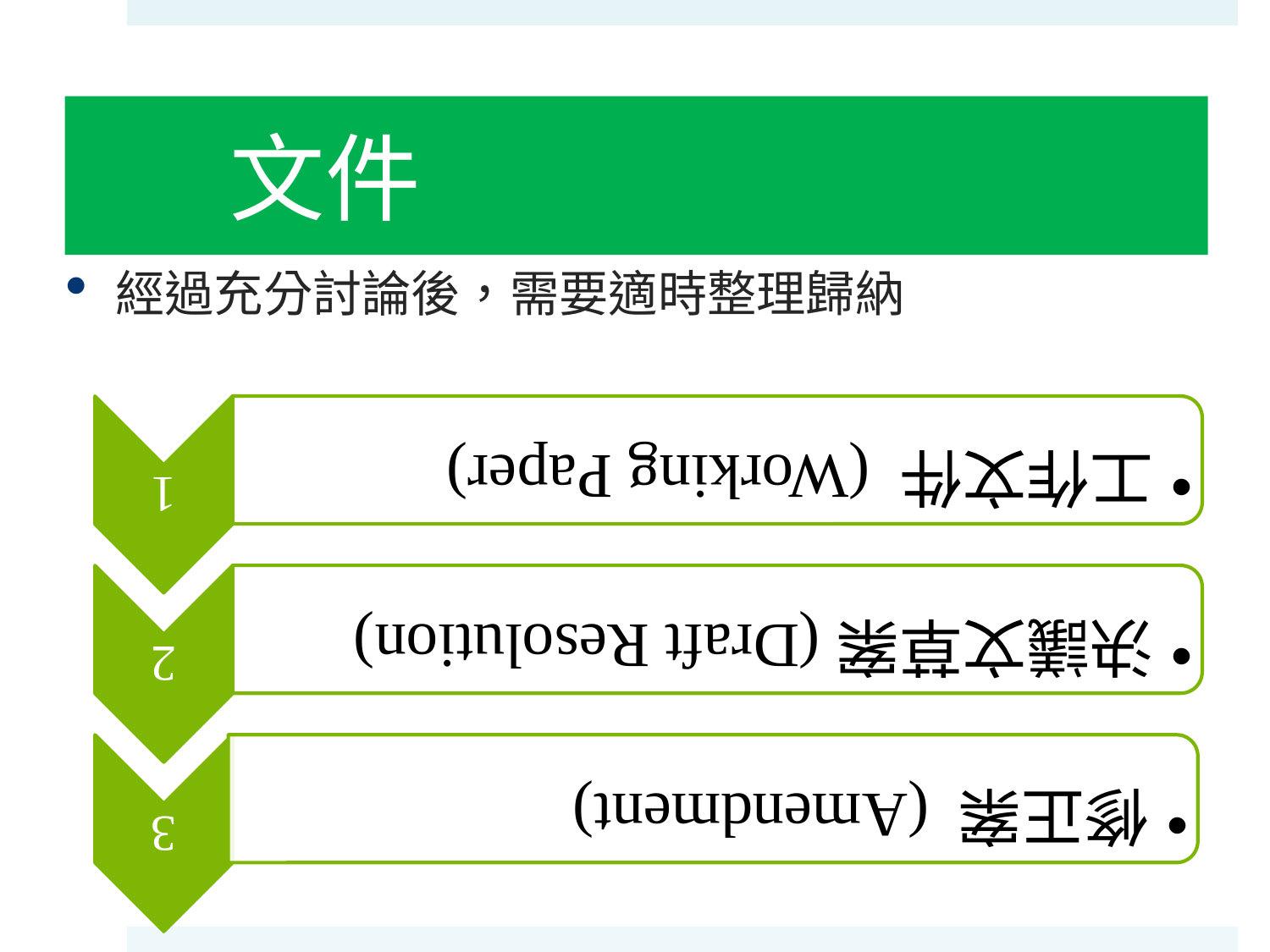

# 文件
經過充分討論後，需要適時整理歸納
1
工作文件 (Working Paper)
2
決議文草案(Draft Resolution)
3
修正案 (Amendment)